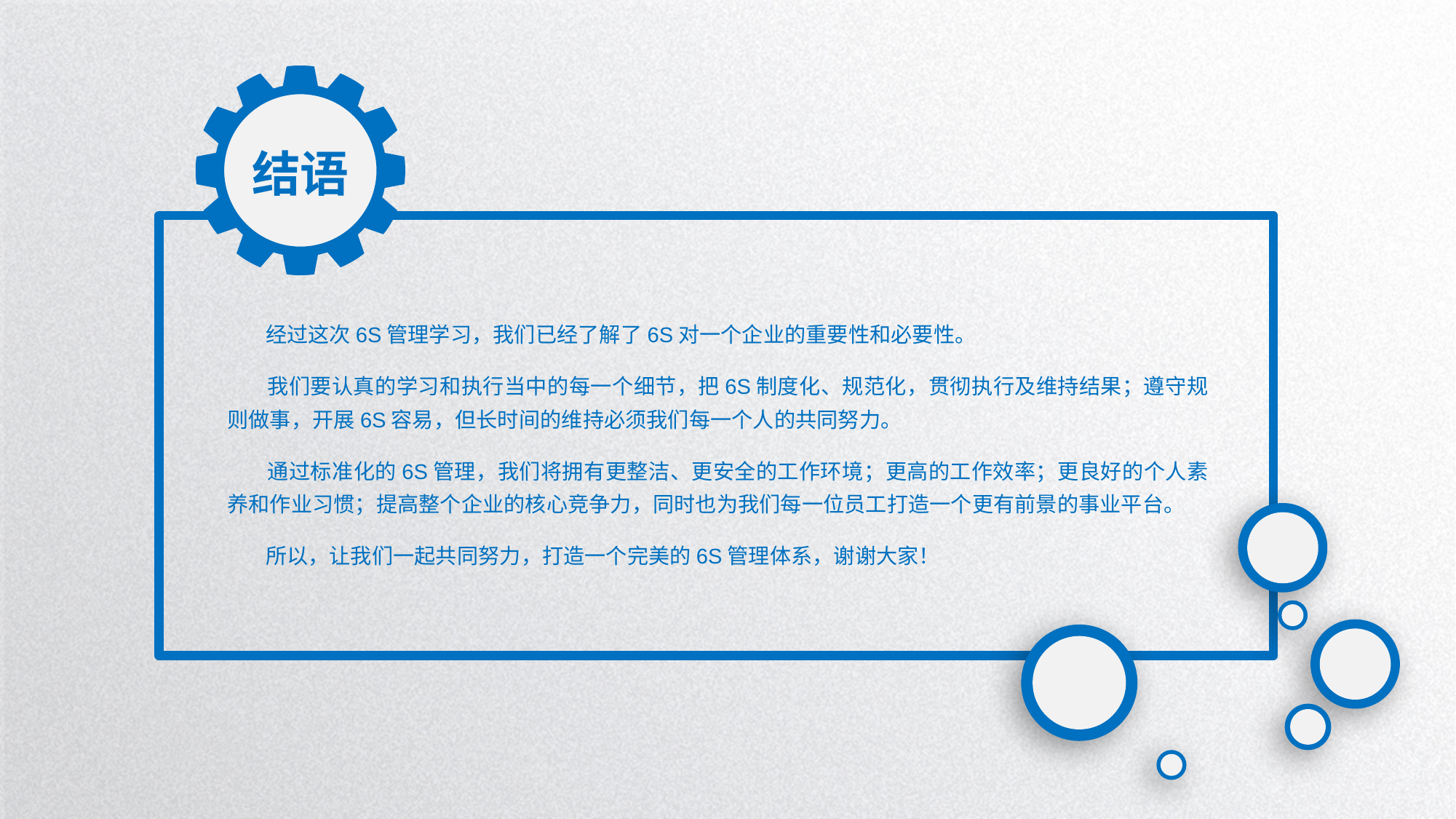

结语

       经过这次6S管理学习，我们已经了解了6S对一个企业的重要性和必要性。
       我们要认真的学习和执行当中的每一个细节，把6S制度化、规范化，贯彻执行及维持结果；遵守规则做事，开展6S容易，但长时间的维持必须我们每一个人的共同努力。
       通过标准化的6S管理，我们将拥有更整洁、更安全的工作环境；更高的工作效率；更良好的个人素养和作业习惯；提高整个企业的核心竞争力，同时也为我们每一位员工打造一个更有前景的事业平台。
       所以，让我们一起共同努力，打造一个完美的6S管理体系，谢谢大家！